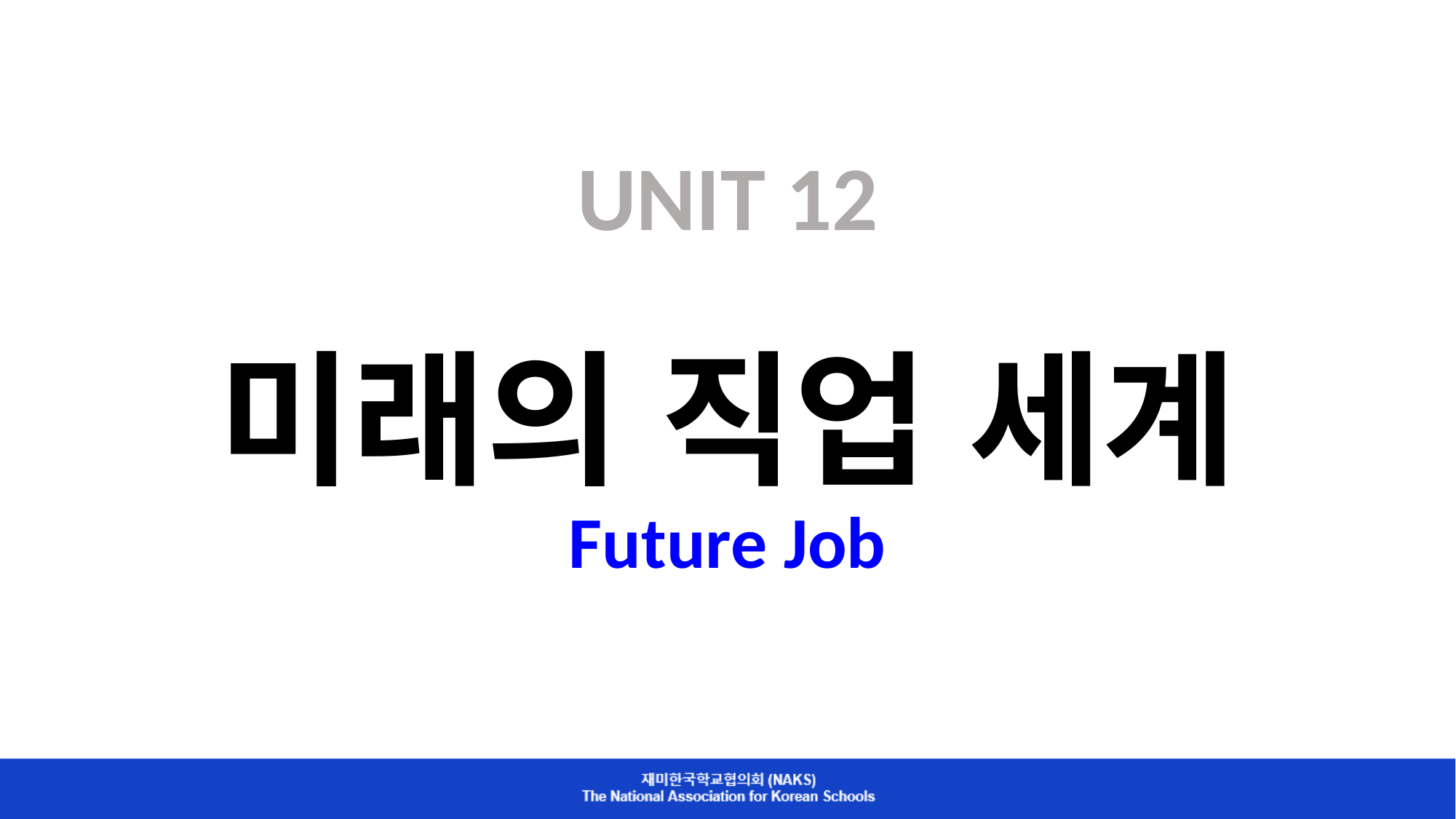

# UNIT 12 미래의 직업 세계 Future Job